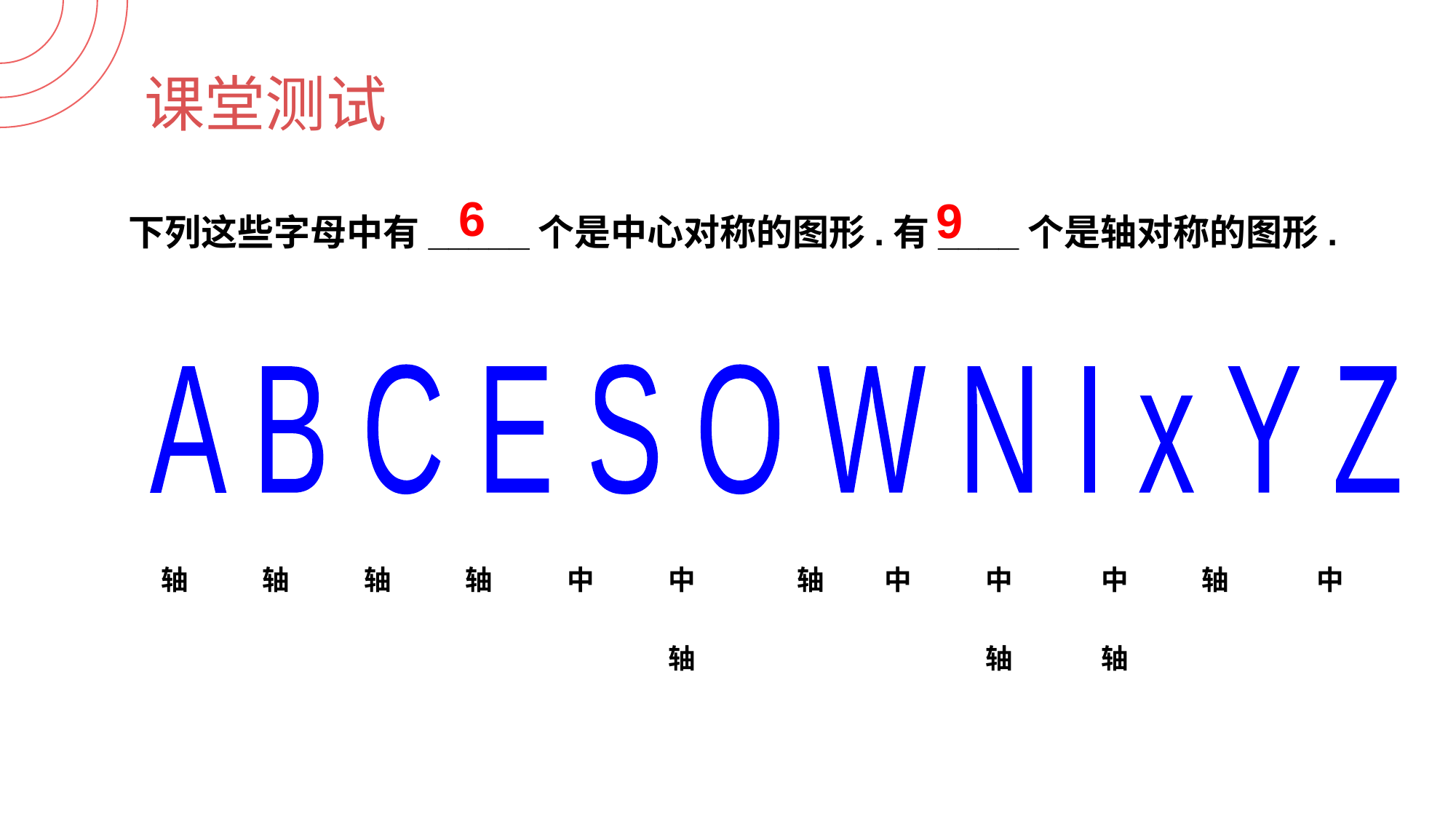

课堂测试
    下列这些字母中有_____个是中心对称的图形.有____个是轴对称的图形.
6
9
A B C E S O W N I x Y Z
轴
轴
轴
轴
中
中
轴
中
中
中
轴
中
轴
轴
轴